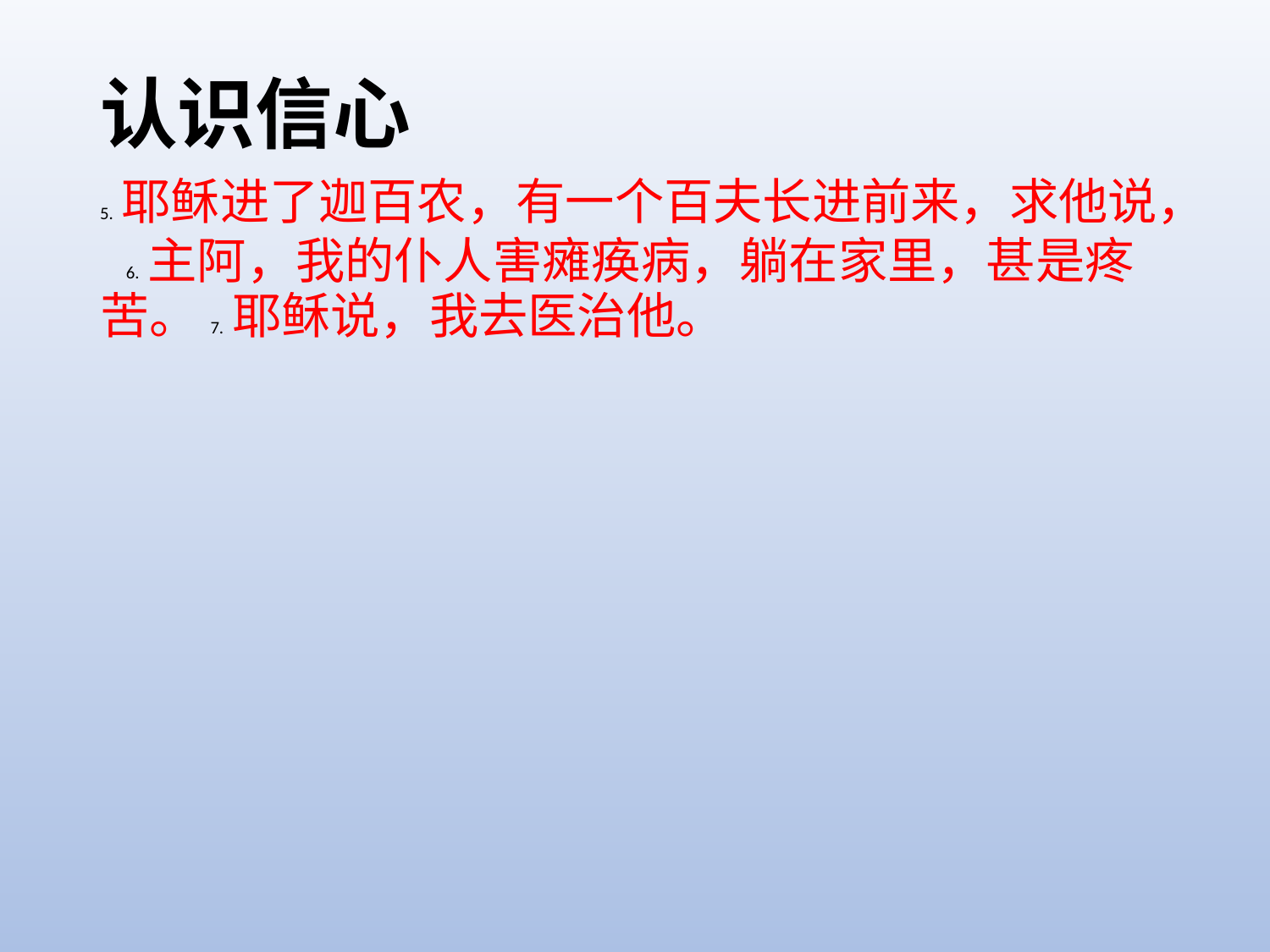

认识信心
5. 耶稣进了迦百农，有一个百夫长进前来，求他说， 6. 主阿，我的仆人害瘫痪病，躺在家里，甚是疼苦。7. 耶稣说，我去医治他。